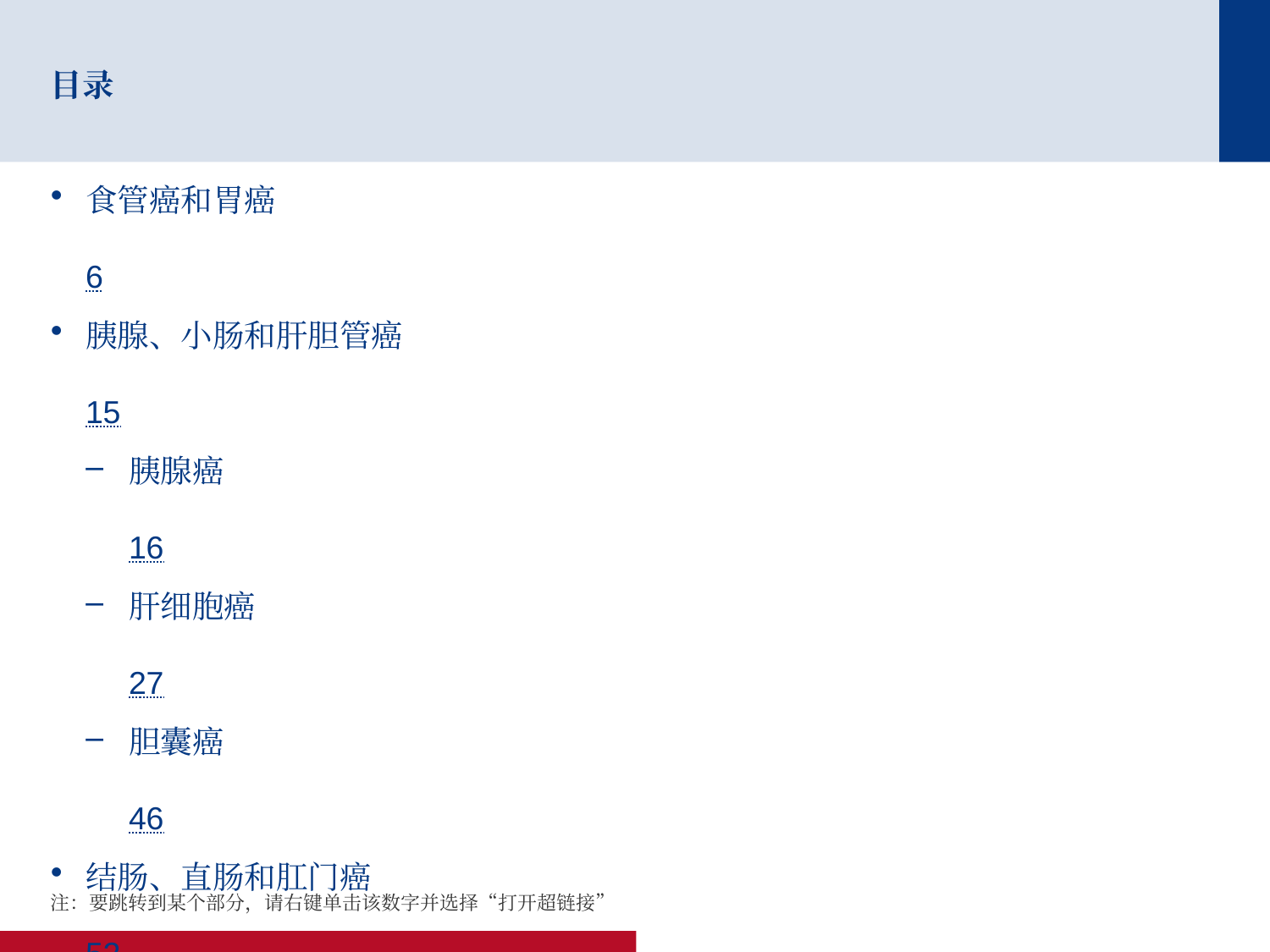

# 目录
食管癌和胃癌	6
胰腺、小肠和肝胆管癌	15
胰腺癌	16
肝细胞癌	27
胆囊癌	46
结肠、直肠和肛门癌	52
胃肠癌	92
GIST	96
注：要跳转到某个部分，请右键单击该数字并选择“打开超链接”